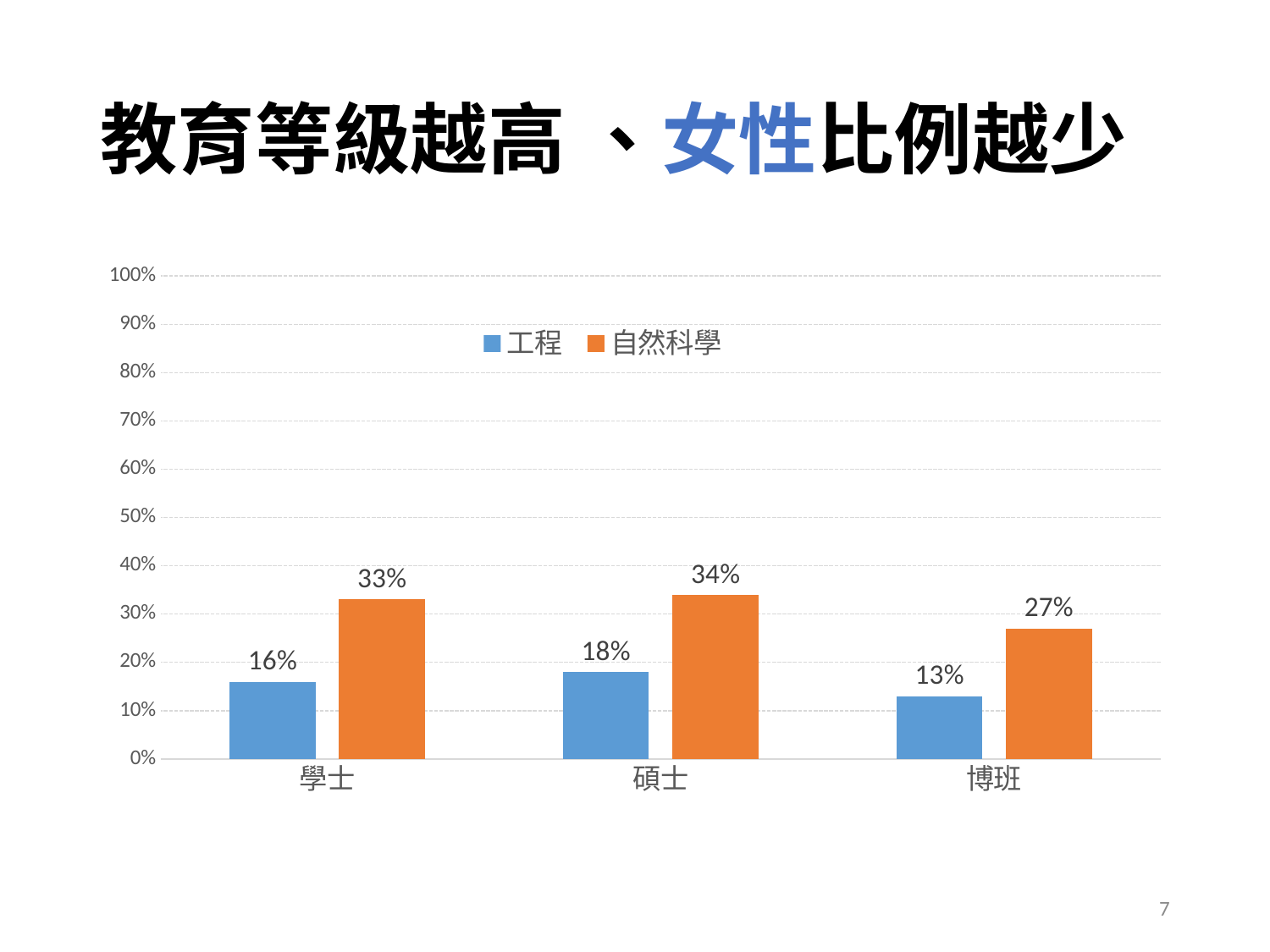

# 教育等級越高 、女性比例越少

### Chart

| Category | 工程 | 自然科學 |
|---|---|---|
| 學士 | 0.16 | 0.33 |
| 碩士 | 0.18 | 0.34 |
| 博班 | 0.13 | 0.27 |
7